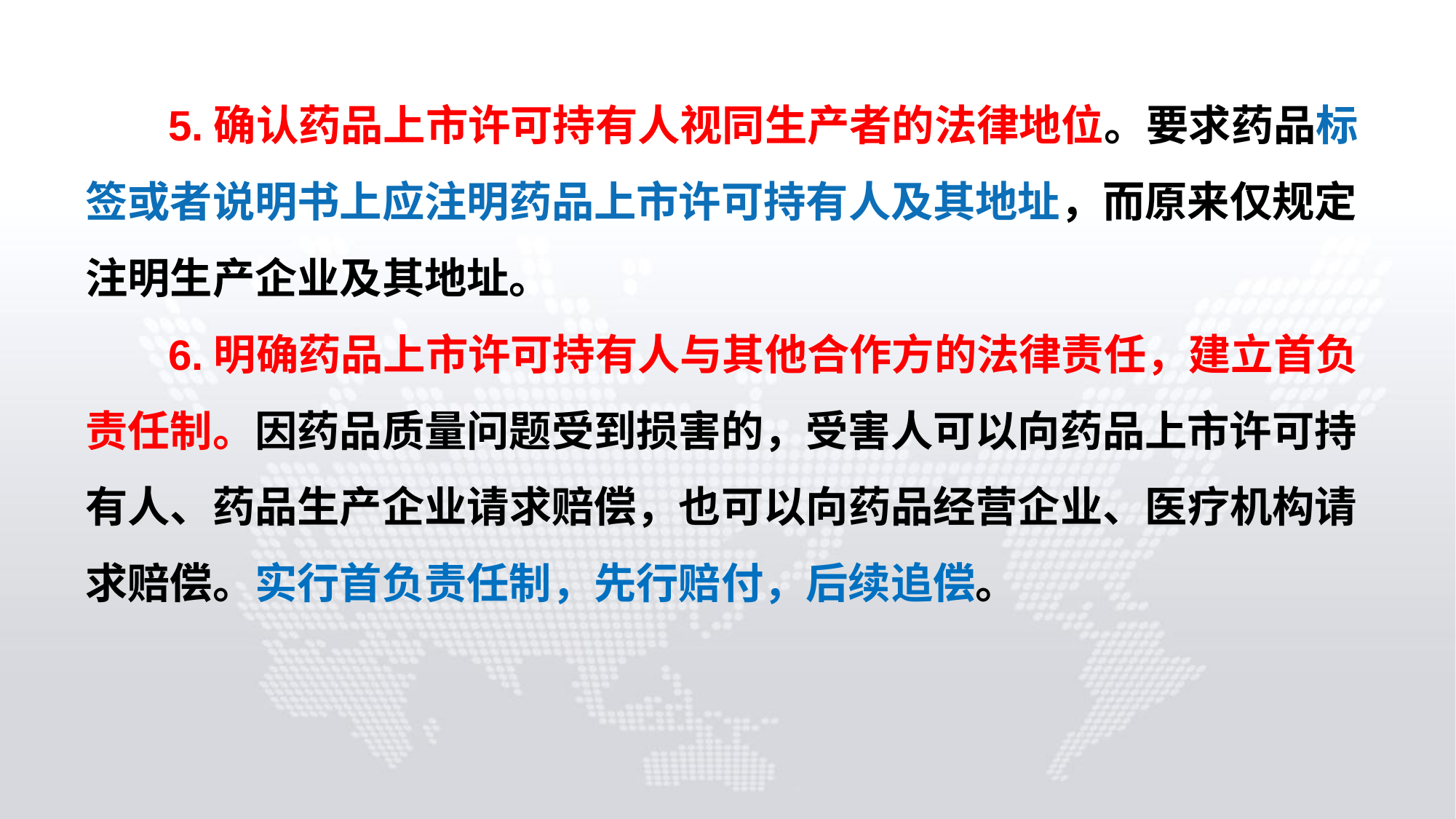

5.确认药品上市许可持有人视同生产者的法律地位。要求药品标签或者说明书上应注明药品上市许可持有人及其地址，而原来仅规定注明生产企业及其地址。
       6.明确药品上市许可持有人与其他合作方的法律责任，建立首负责任制。因药品质量问题受到损害的，受害人可以向药品上市许可持有人、药品生产企业请求赔偿，也可以向药品经营企业、医疗机构请求赔偿。实行首负责任制，先行赔付，后续追偿。